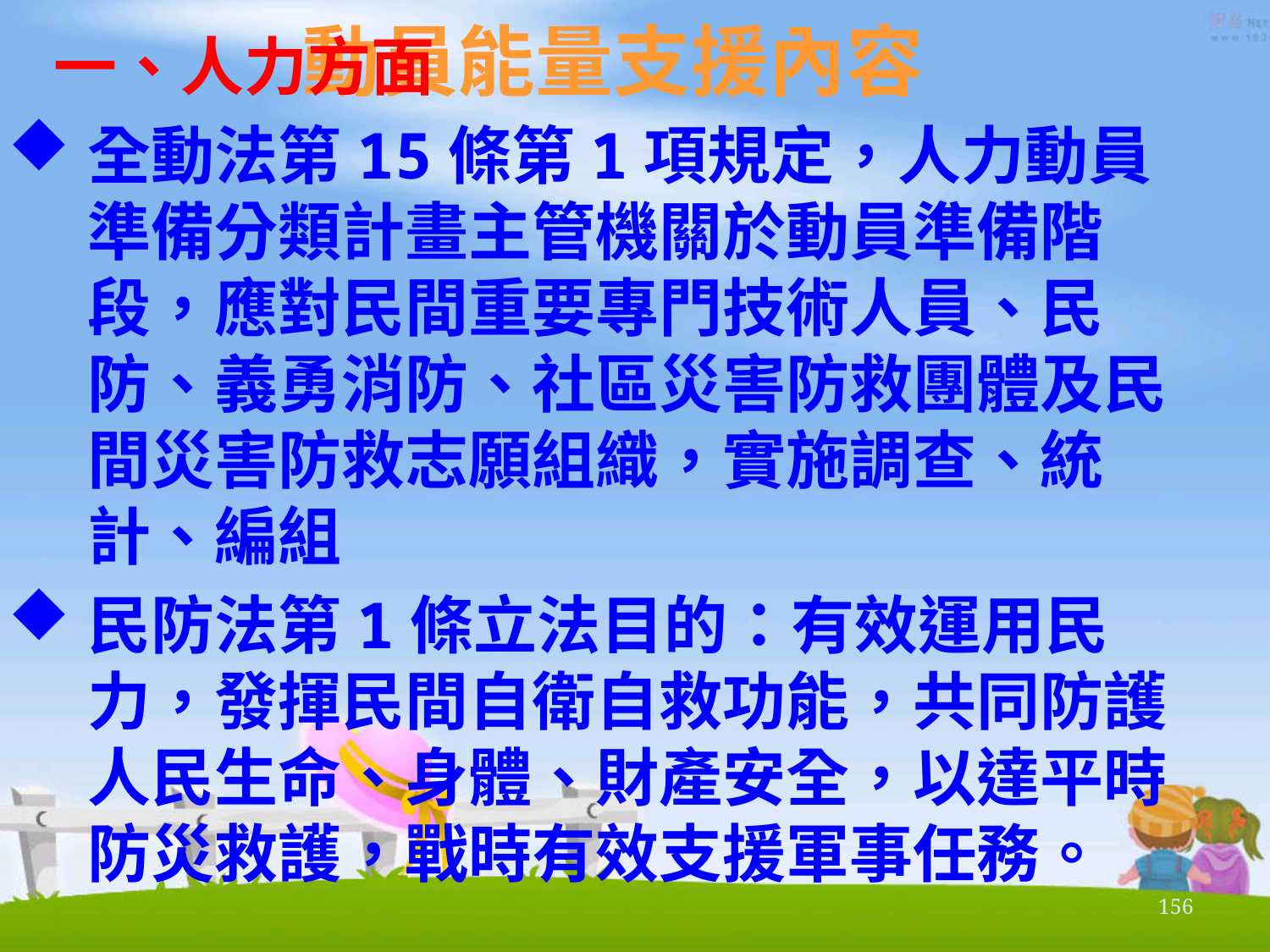

# 動員能量支援內容
一、人力方面
全動法第15條第1項規定，人力動員準備分類計畫主管機關於動員準備階段，應對民間重要專門技術人員、民防、義勇消防、社區災害防救團體及民間災害防救志願組織，實施調查、統計、編組
民防法第1條立法目的：有效運用民力，發揮民間自衛自救功能，共同防護人民生命、身體、財產安全，以達平時防災救護，戰時有效支援軍事任務。
156